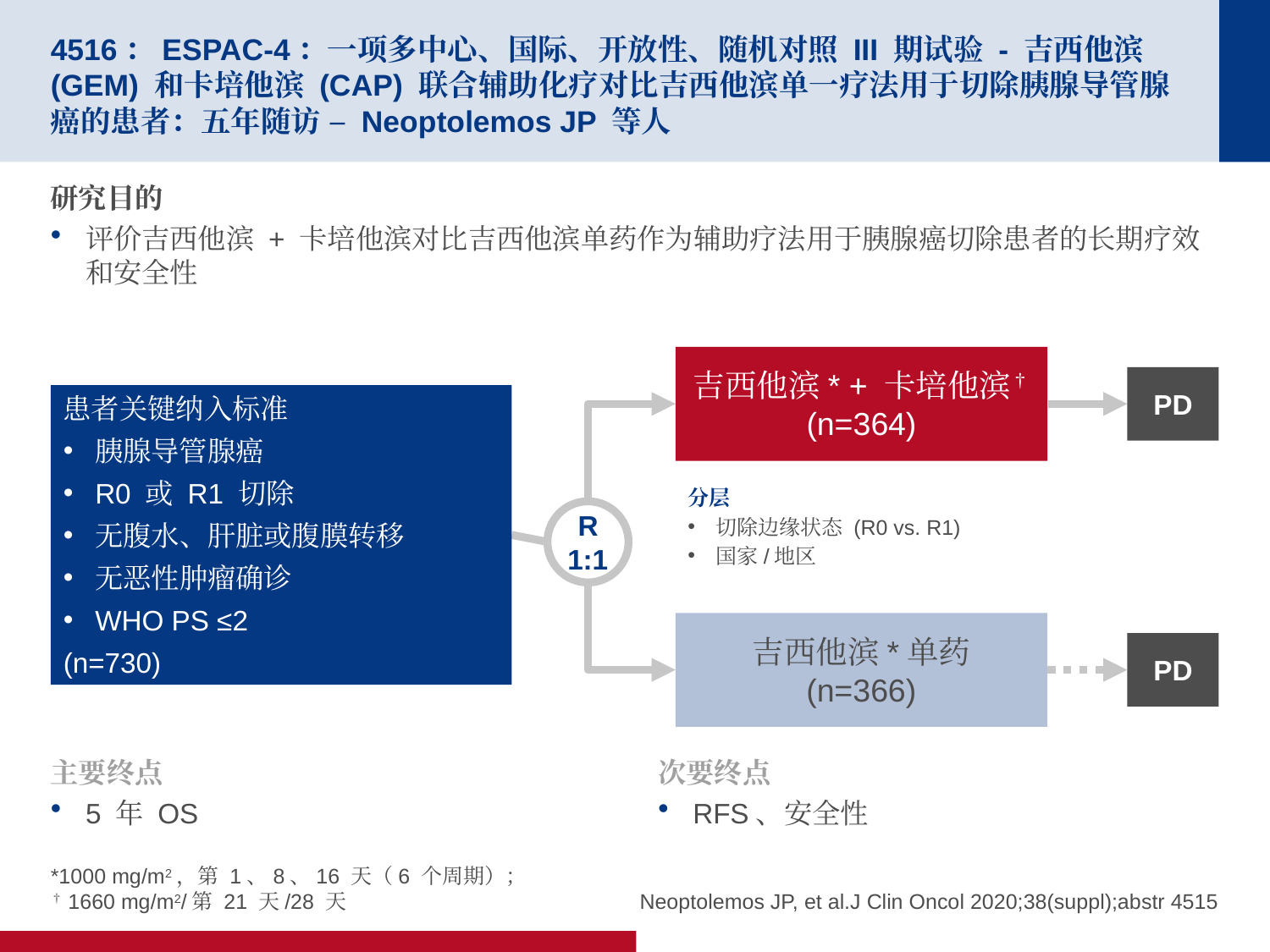

# 4516：ESPAC-4：一项多中心、国际、开放性、随机对照 III 期试验 - 吉西他滨 (GEM) 和卡培他滨 (CAP) 联合辅助化疗对比吉西他滨单一疗法用于切除胰腺导管腺癌的患者：五年随访 – Neoptolemos JP 等人
研究目的
评价吉西他滨 + 卡培他滨对比吉西他滨单药作为辅助疗法用于胰腺癌切除患者的长期疗效和安全性
吉西他滨* + 卡培他滨†
(n=364)
PD
患者关键纳入标准
胰腺导管腺癌
R0 或 R1 切除
无腹水、肝脏或腹膜转移
无恶性肿瘤确诊
WHO PS ≤2
(n=730)
分层
切除边缘状态 (R0 vs. R1)
国家/地区
R
1:1
吉西他滨*单药
(n=366)
PD
主要终点
5 年 OS

次要终点
RFS、安全性
*1000 mg/m2，第 1、8、16 天（6 个周期）；
†1660 mg/m2/第 21 天/28 天
Neoptolemos JP, et al.J Clin Oncol 2020;38(suppl);abstr 4515